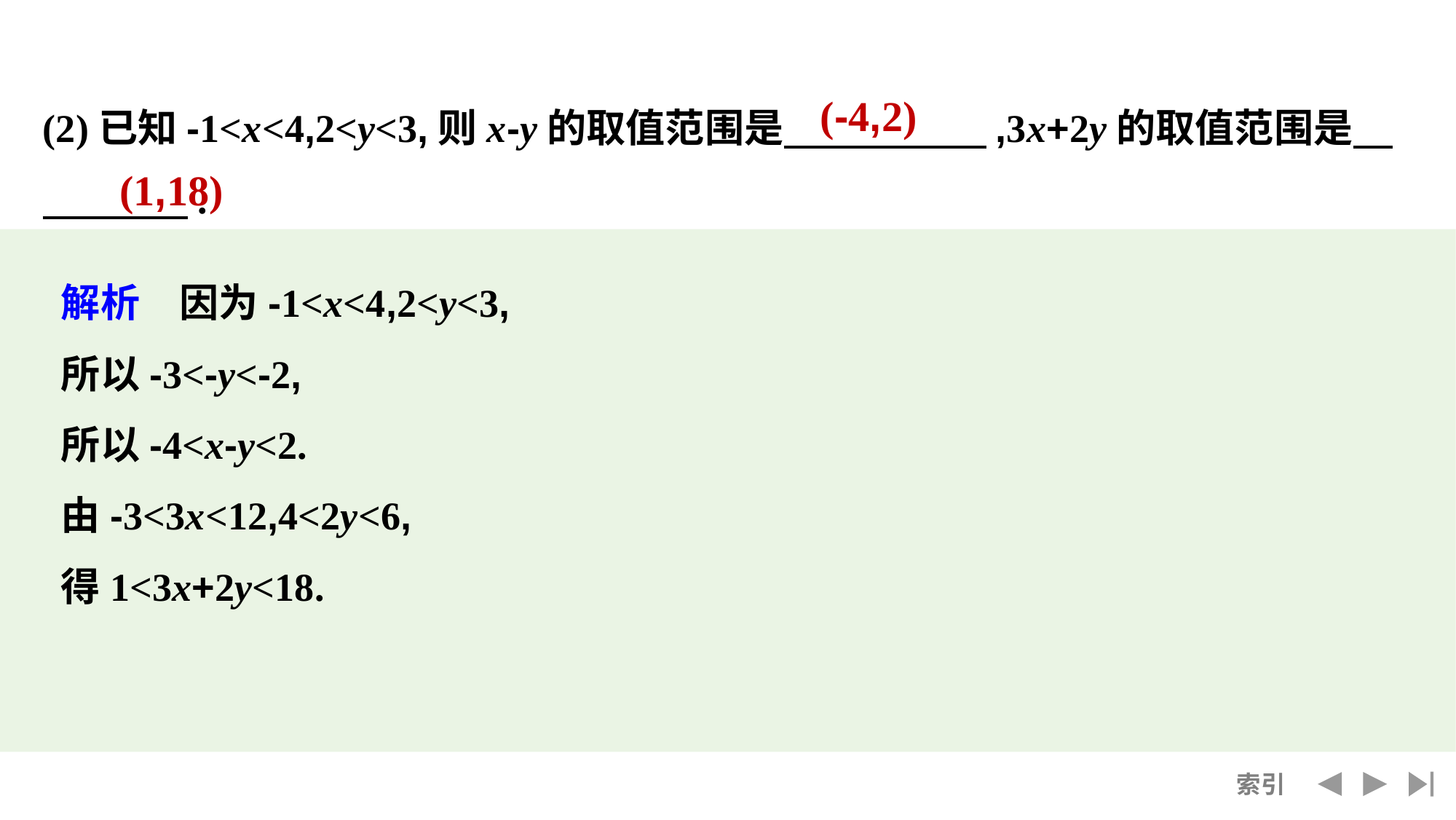

(-4,2)
(2)已知-1<x<4,2<y<3,则x-y的取值范围是　　     　　,3x+2y的取值范围是　　　   　.
(1,18)

解析　因为-1<x<4,2<y<3,
所以-3<-y<-2,
所以-4<x-y<2.
由-3<3x<12,4<2y<6,
得1<3x+2y<18.